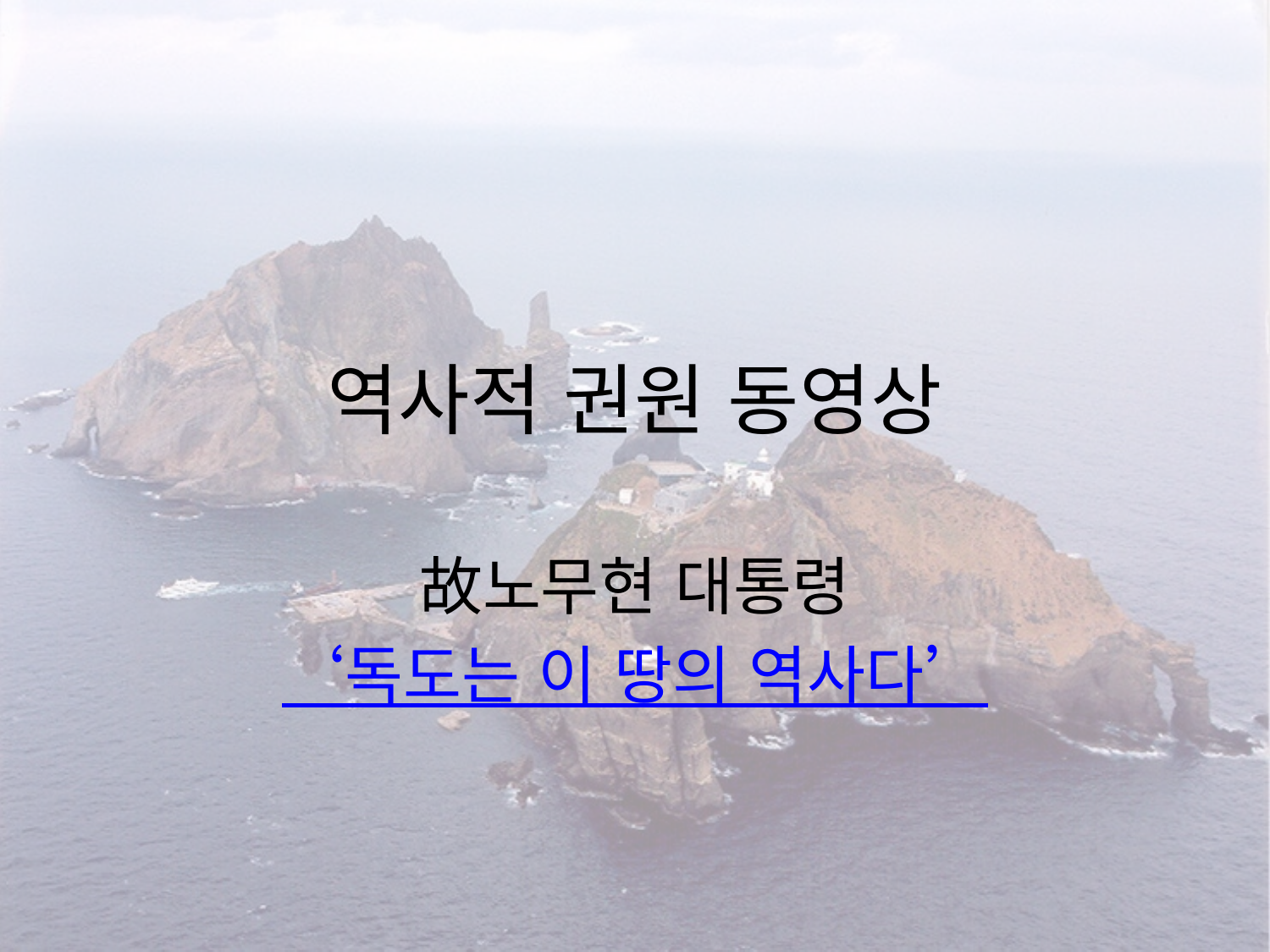

# 역사적 권원 동영상
故노무현 대통령
‘독도는 이 땅의 역사다’